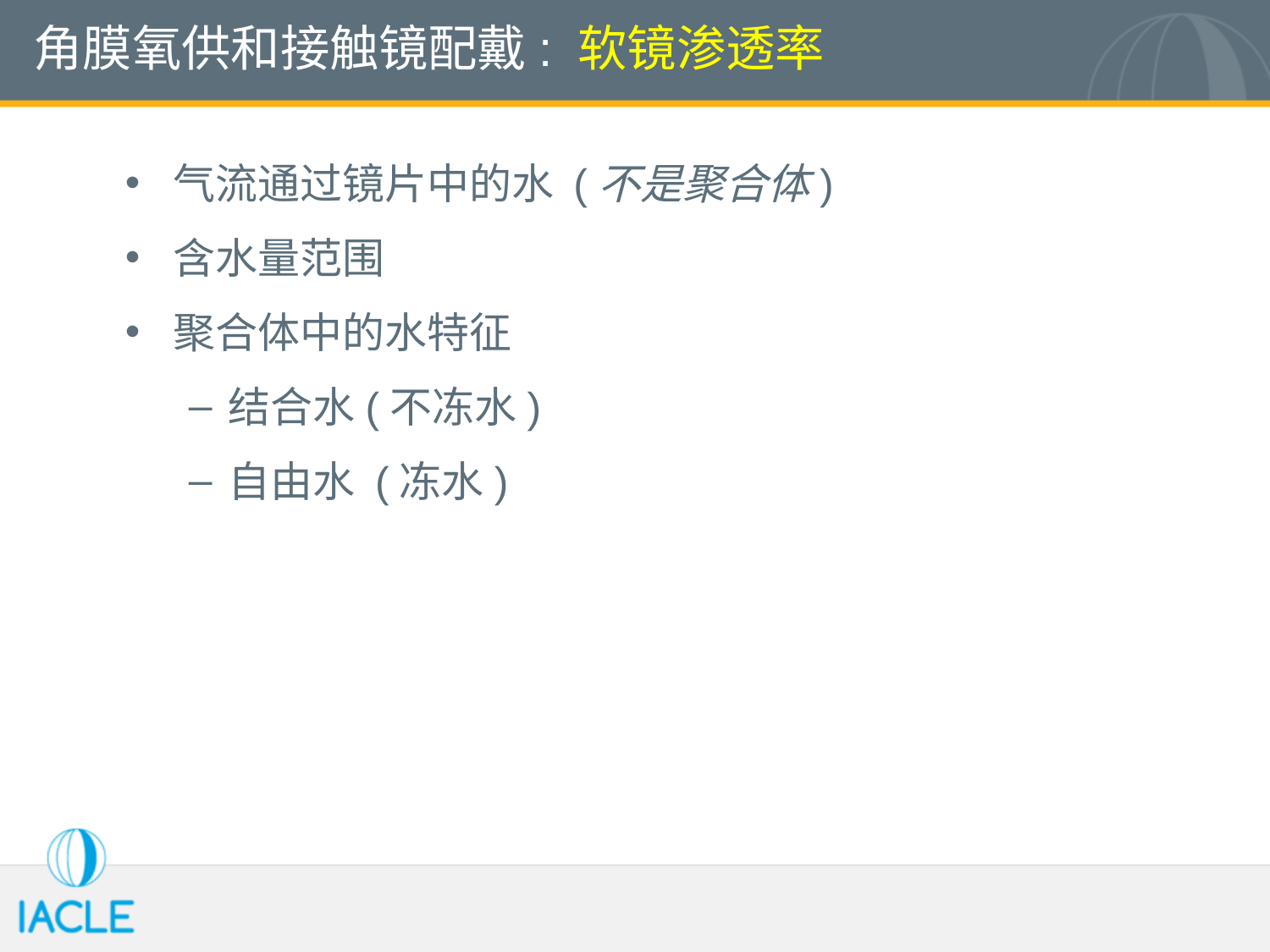

角膜氧供和接触镜配戴: 软镜渗透率
气流通过镜片中的水 (不是聚合体)
含水量范围
聚合体中的水特征
结合水(不冻水)
自由水 (冻水)